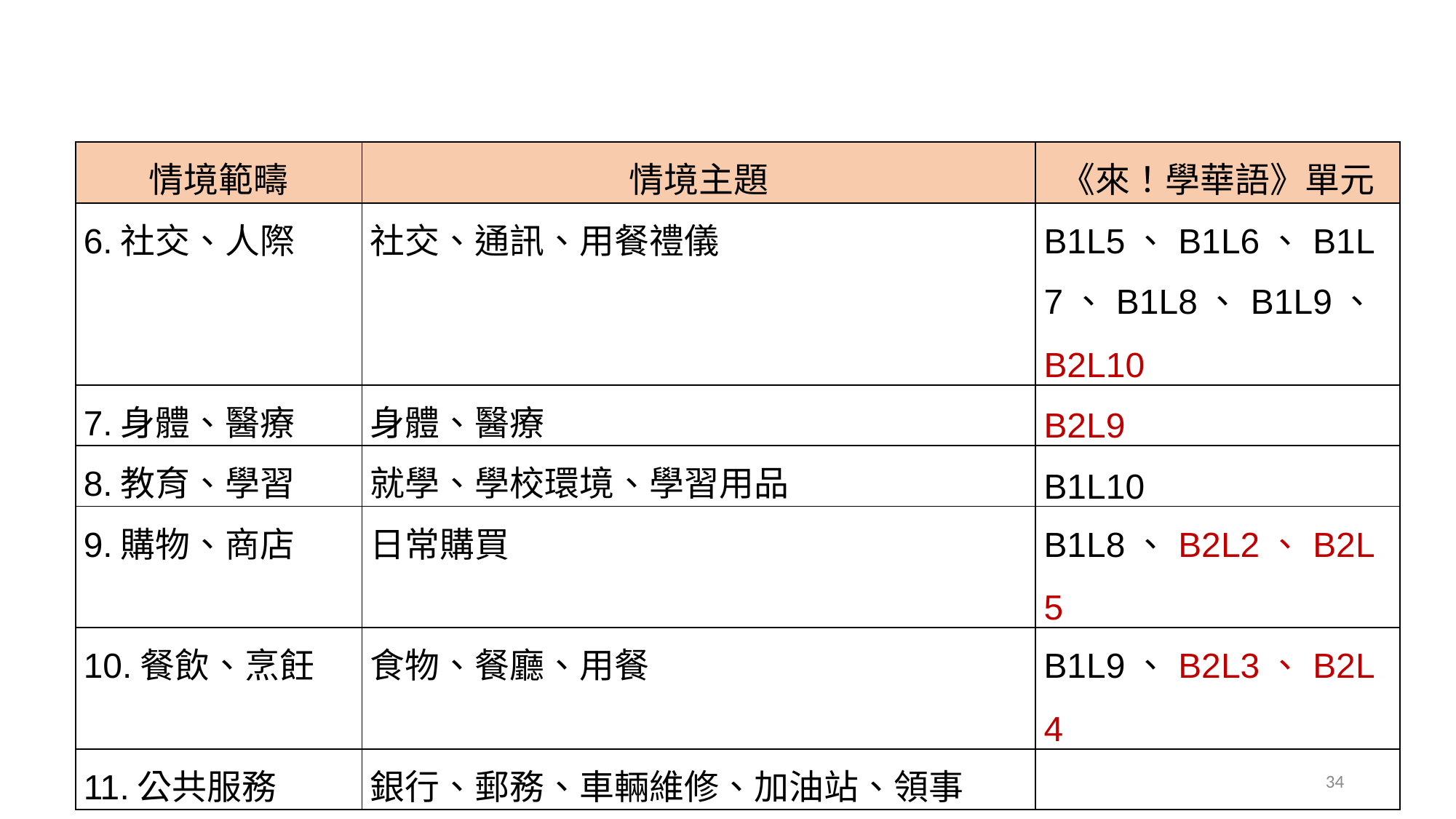

| 情境範疇 | 情境主題 | 《來！學華語》單元 |
| --- | --- | --- |
| 6.社交、人際 | 社交、通訊、用餐禮儀 | B1L5、B1L6、B1L7、B1L8、B1L9、B2L10 |
| 7.身體、醫療 | 身體、醫療 | B2L9 |
| 8.教育、學習 | 就學、學校環境、學習用品 | B1L10 |
| 9.購物、商店 | 日常購買 | B1L8、B2L2、B2L5 |
| 10.餐飲、烹飪 | 食物、餐廳、用餐 | B1L9、B2L3、B2L4 |
| 11.公共服務 | 銀行、郵務、車輛維修、加油站、領事 |  |
34